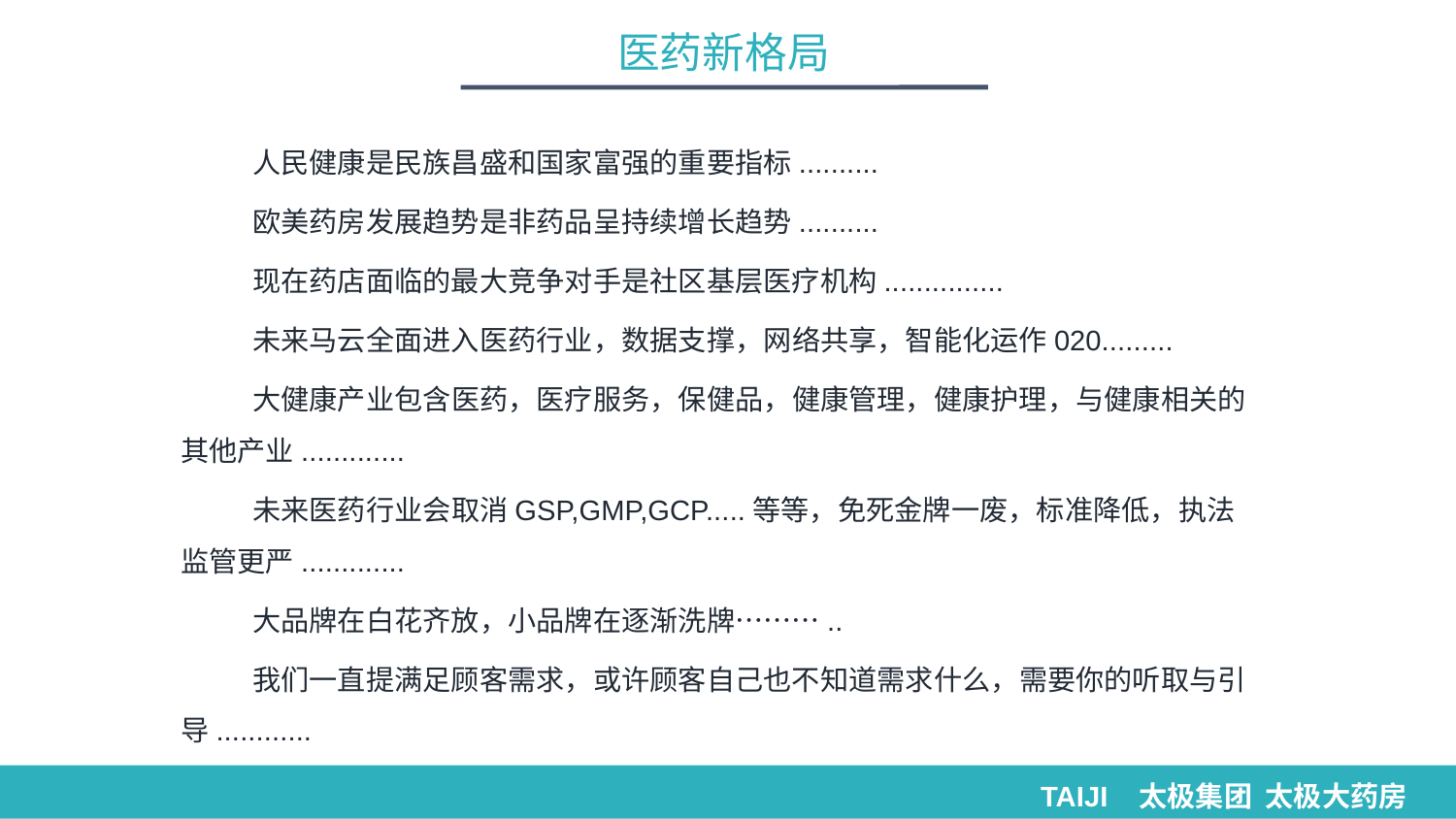

医药新格局
人民健康是民族昌盛和国家富强的重要指标..........
欧美药房发展趋势是非药品呈持续增长趋势..........
现在药店面临的最大竞争对手是社区基层医疗机构...............
未来马云全面进入医药行业，数据支撑，网络共享，智能化运作020.........
大健康产业包含医药，医疗服务，保健品，健康管理，健康护理，与健康相关的其他产业.............
未来医药行业会取消GSP,GMP,GCP.....等等，免死金牌一废，标准降低，执法监管更严.............
大品牌在白花齐放，小品牌在逐渐洗牌………..
我们一直提满足顾客需求，或许顾客自己也不知道需求什么，需要你的听取与引导............

TAIJI   太极集团  太极大药房